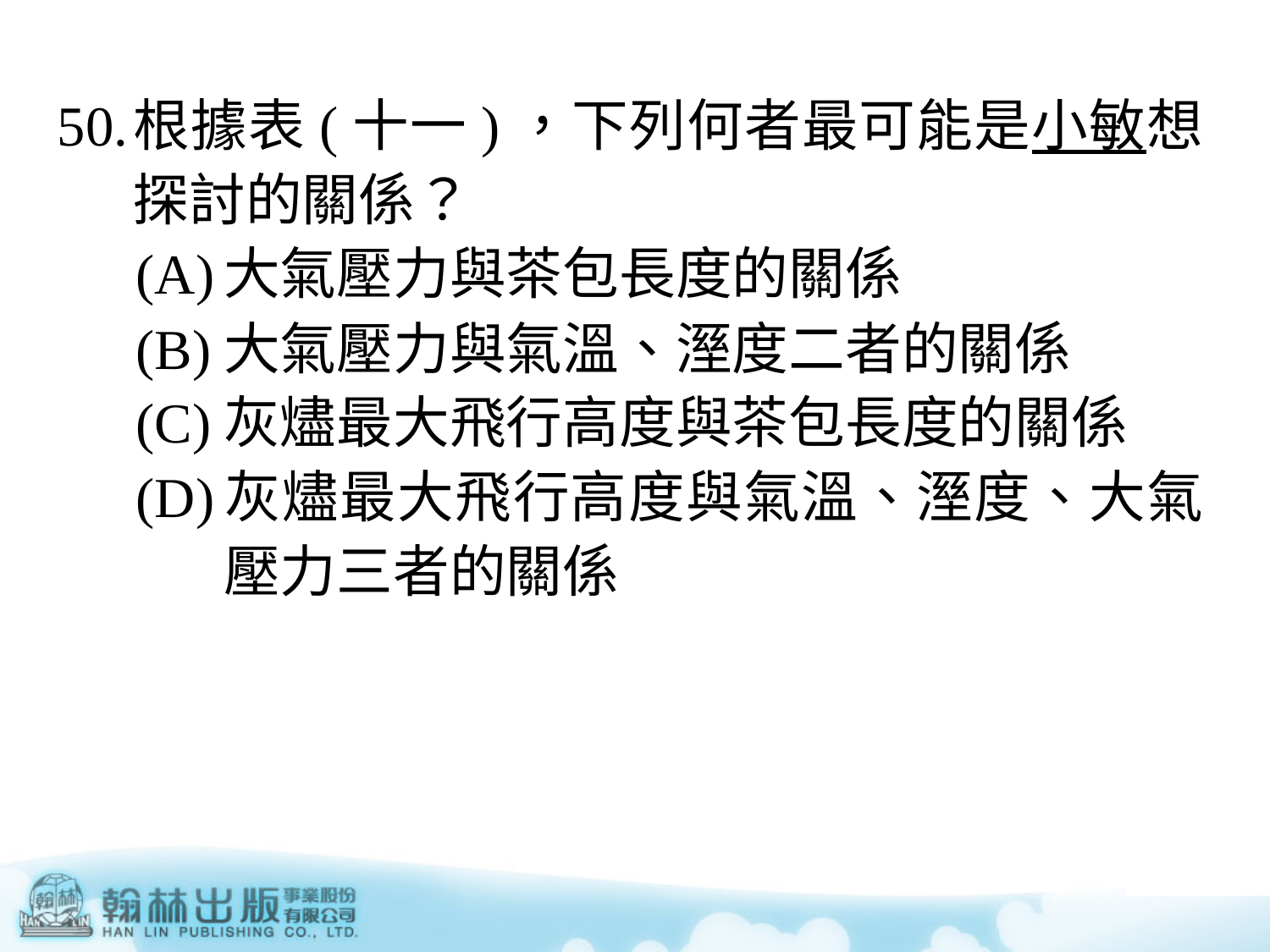

50.	根據表(十一)，下列何者最可能是小敏想探討的關係？
(A)	大氣壓力與茶包長度的關係
(B)	大氣壓力與氣溫、溼度二者的關係
(C)	灰燼最大飛行高度與茶包長度的關係
(D)	灰燼最大飛行高度與氣溫、溼度、大氣壓力三者的關係